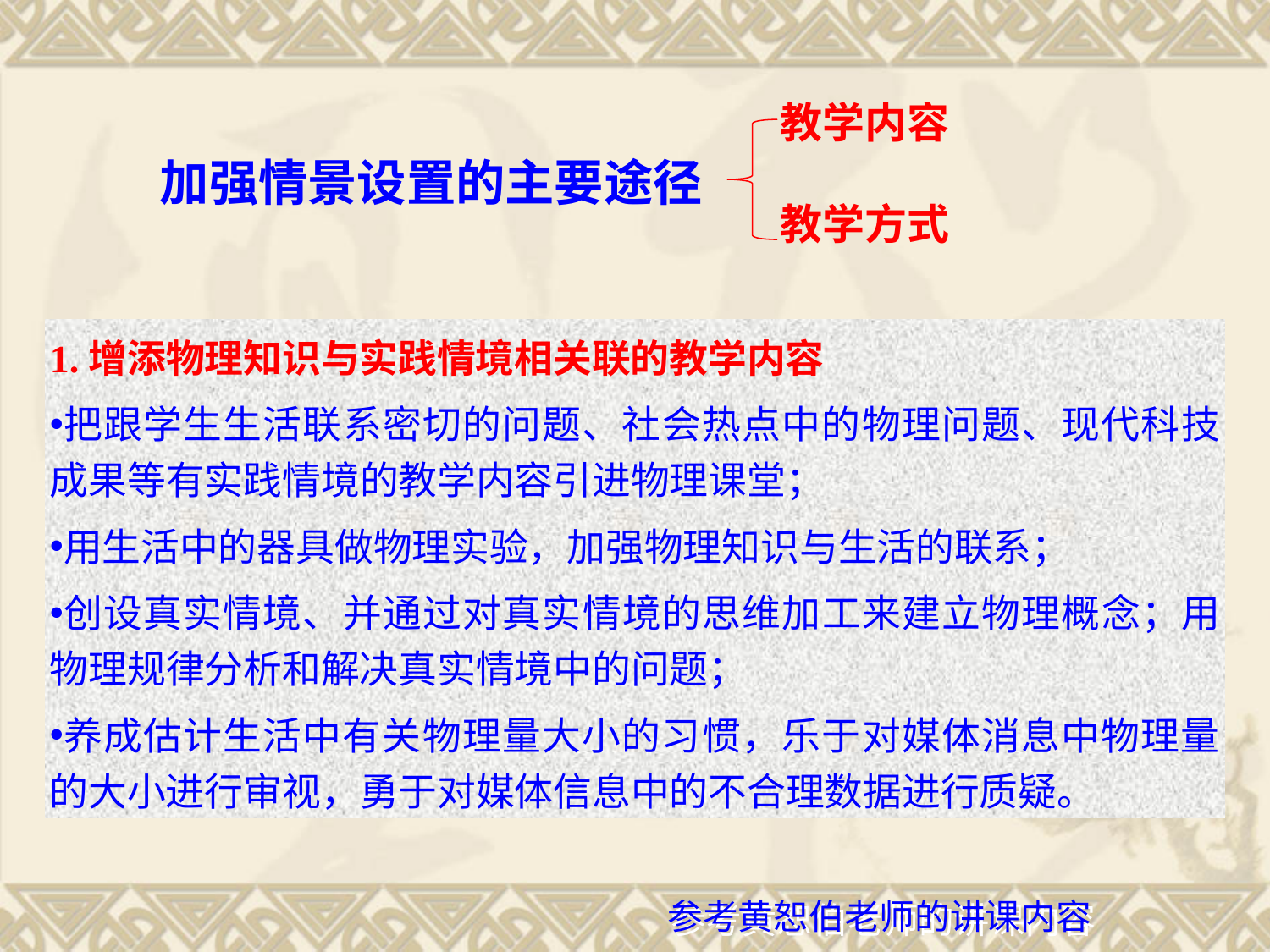

教学内容

教学方式

加强情景设置的主要途径
1.增添物理知识与实践情境相关联的教学内容
把跟学生生活联系密切的问题、社会热点中的物理问题、现代科技成果等有实践情境的教学内容引进物理课堂；
用生活中的器具做物理实验，加强物理知识与生活的联系；
创设真实情境、并通过对真实情境的思维加工来建立物理概念；用物理规律分析和解决真实情境中的问题；
养成估计生活中有关物理量大小的习惯，乐于对媒体消息中物理量的大小进行审视，勇于对媒体信息中的不合理数据进行质疑。
参考黄恕伯老师的讲课内容